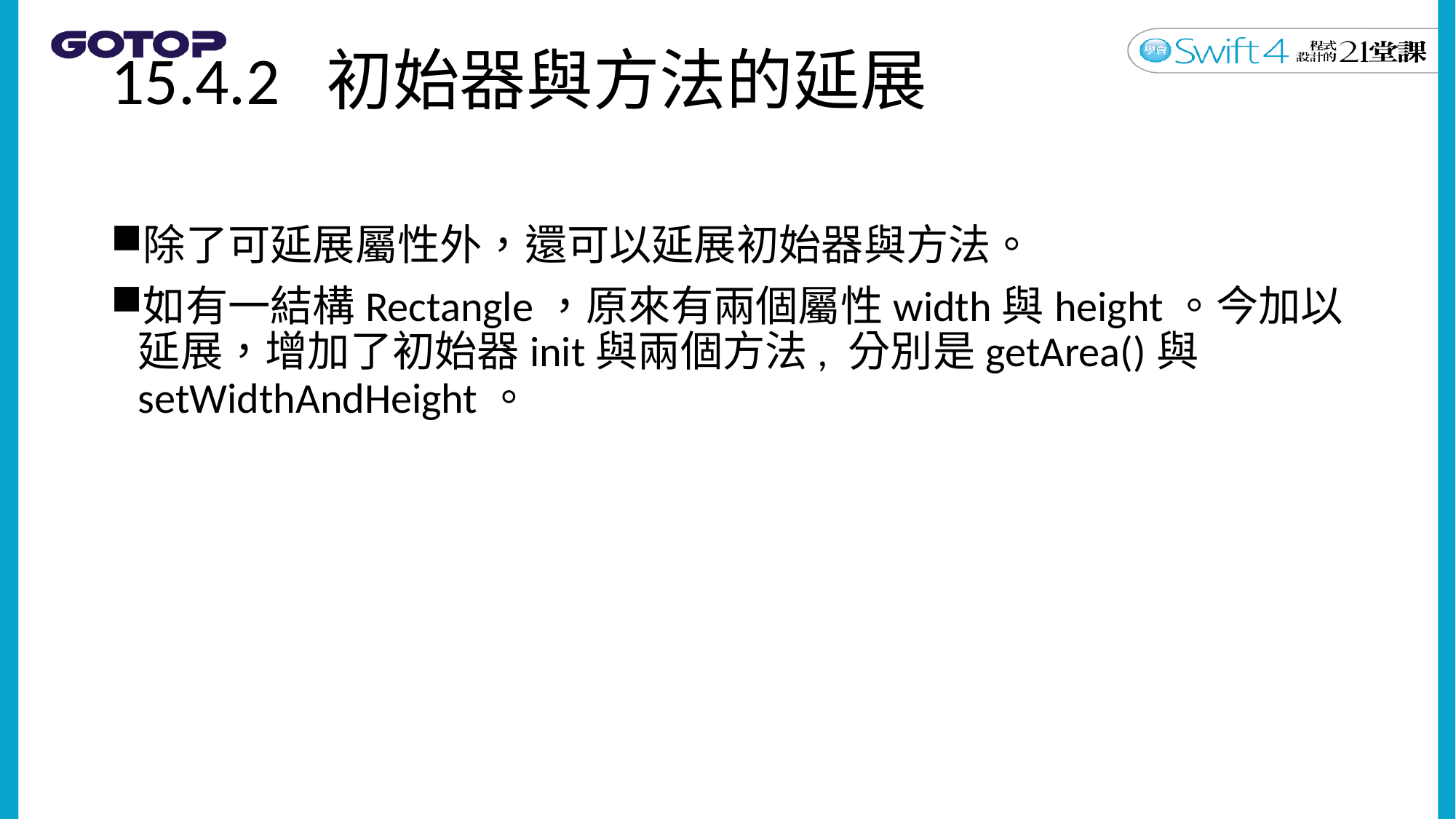

# 15.4.2  初始器與方法的延展
除了可延展屬性外，還可以延展初始器與方法。
如有一結構Rectangle，原來有兩個屬性width與height。今加以延展，增加了初始器init與兩個方法, 分別是getArea()與setWidthAndHeight。